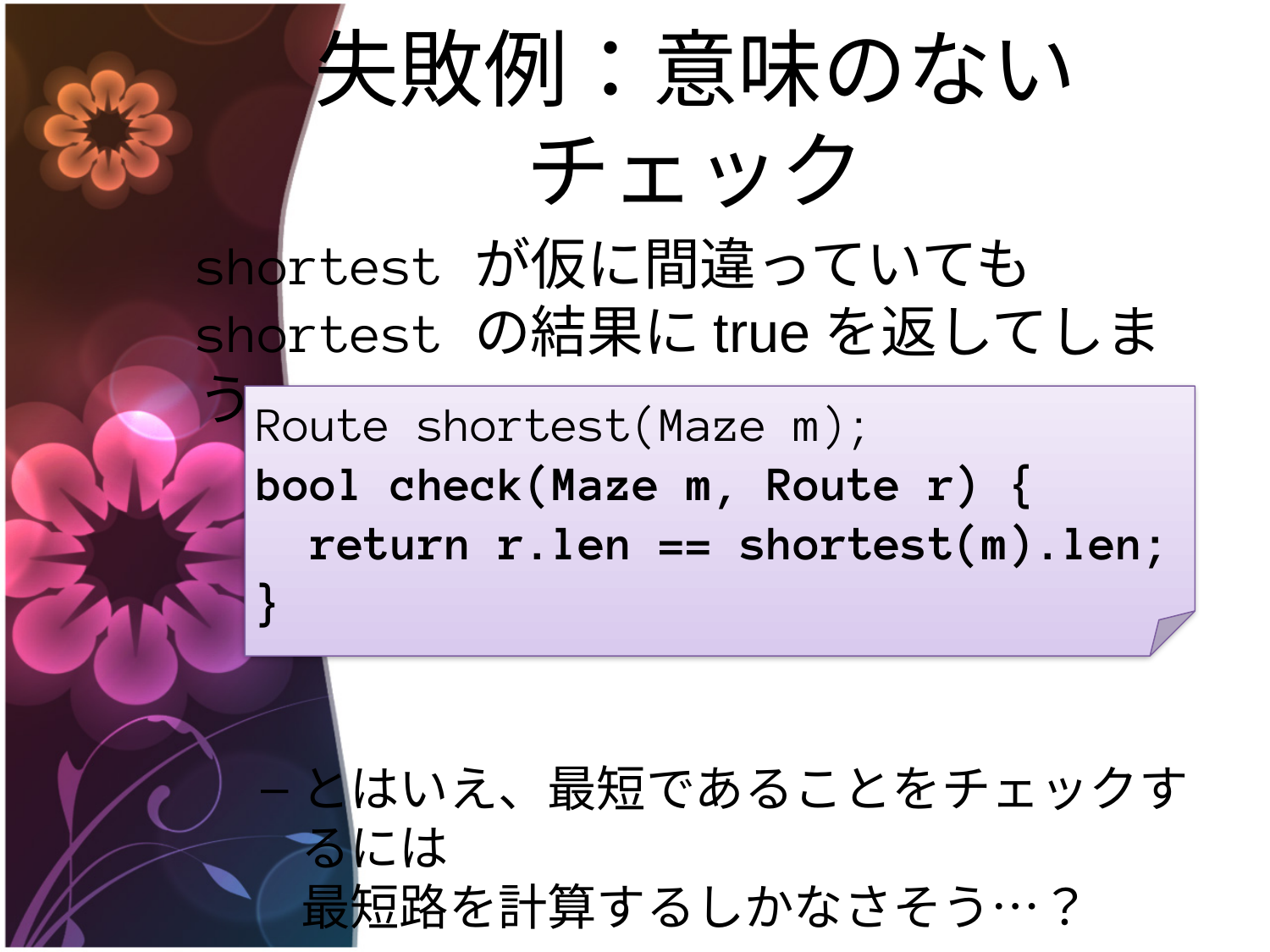

# 失敗例：意味のないチェック
shortest が仮に間違っていても
shortest の結果にtrueを返してしまう

とはいえ、最短であることをチェックするには
最短路を計算するしかなさそう…？
Route shortest(Maze m);
bool check(Maze m, Route r) {
  return r.len == shortest(m).len;
}